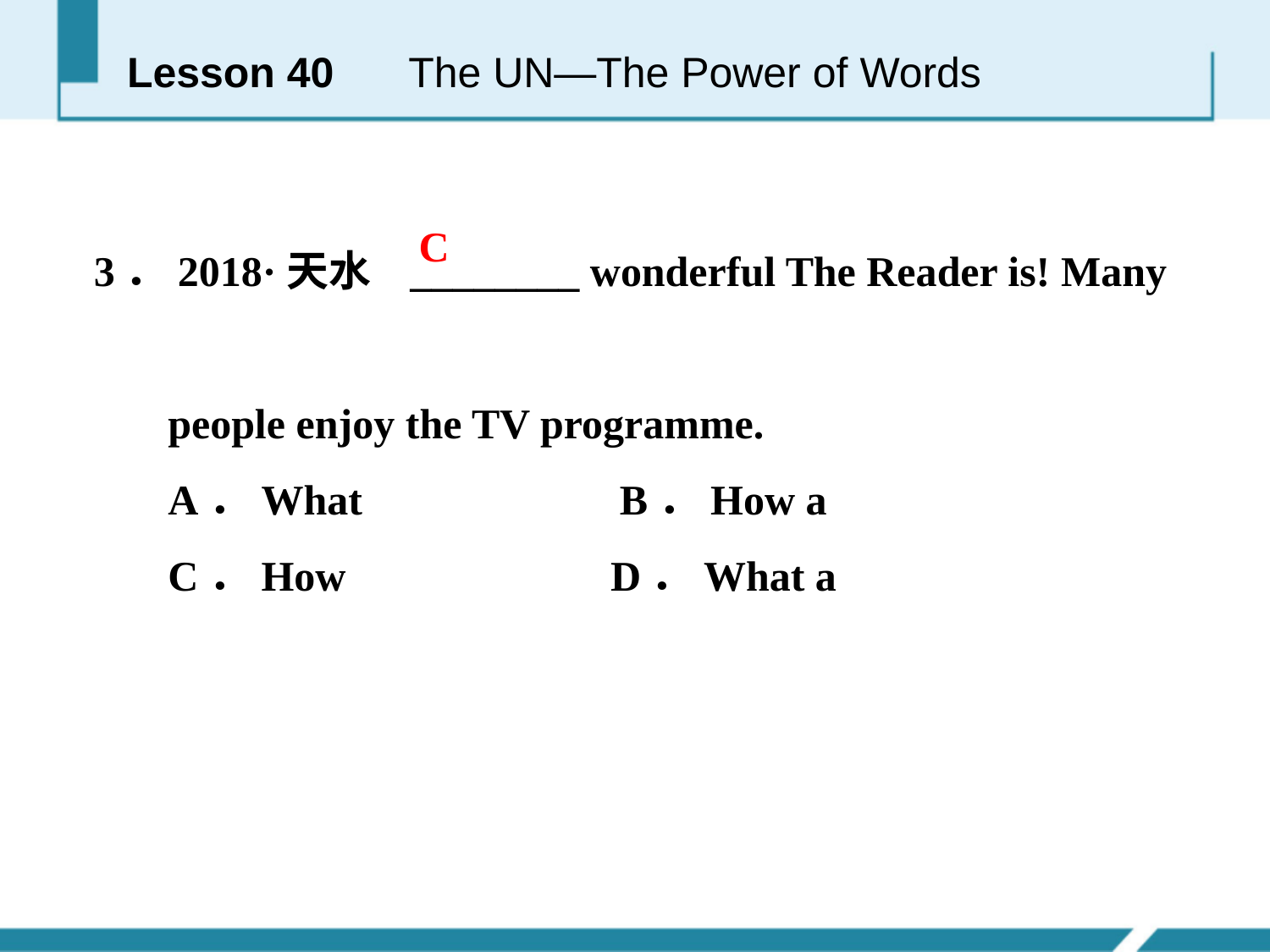

Lesson 40 　The UN—The Power of Words
C
3．2018·天水   ________ wonderful The Reader is! Many
       people enjoy the TV programme.
       A．What　　                B．How a
       C．How                         D．What a